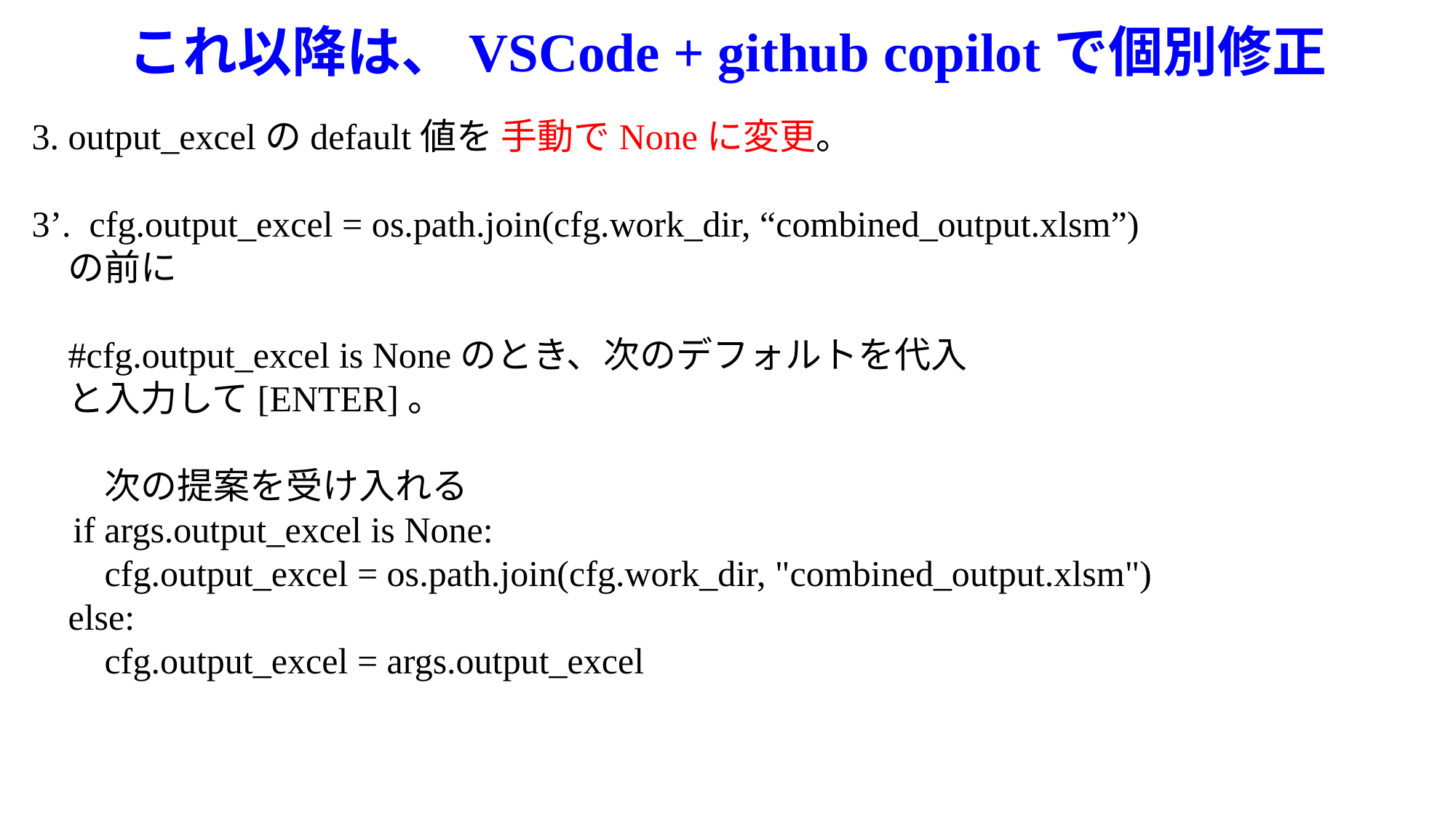

# これ以降は、VSCode + github copilotで個別修正
3. output_excelのdefault値を 手動でNoneに変更。

3’.  cfg.output_excel = os.path.join(cfg.work_dir, “combined_output.xlsm”)
　の前に
    #cfg.output_excel is Noneのとき、次のデフォルトを代入
　と入力して[ENTER]。
　　次の提案を受け入れる
    if args.output_excel is None:
        cfg.output_excel = os.path.join(cfg.work_dir, "combined_output.xlsm")
    else:
        cfg.output_excel = args.output_excel